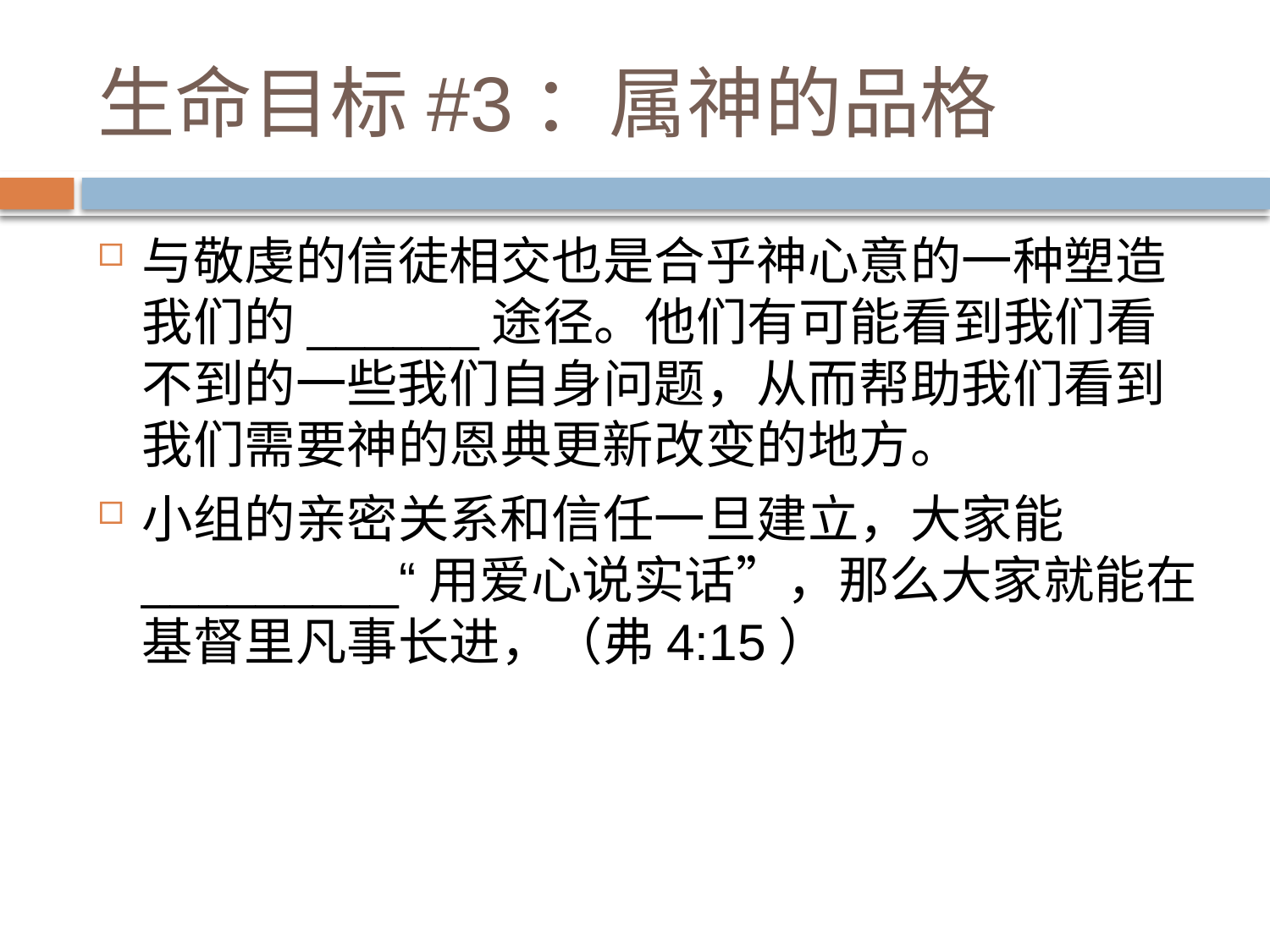

# 生命目标#3：属神的品格
与敬虔的信徒相交也是合乎神心意的一种塑造我们的______途径。他们有可能看到我们看不到的一些我们自身问题，从而帮助我们看到我们需要神的恩典更新改变的地方。
小组的亲密关系和信任一旦建立，大家能_________“用爱心说实话”，那么大家就能在基督里凡事长进，（弗4:15）